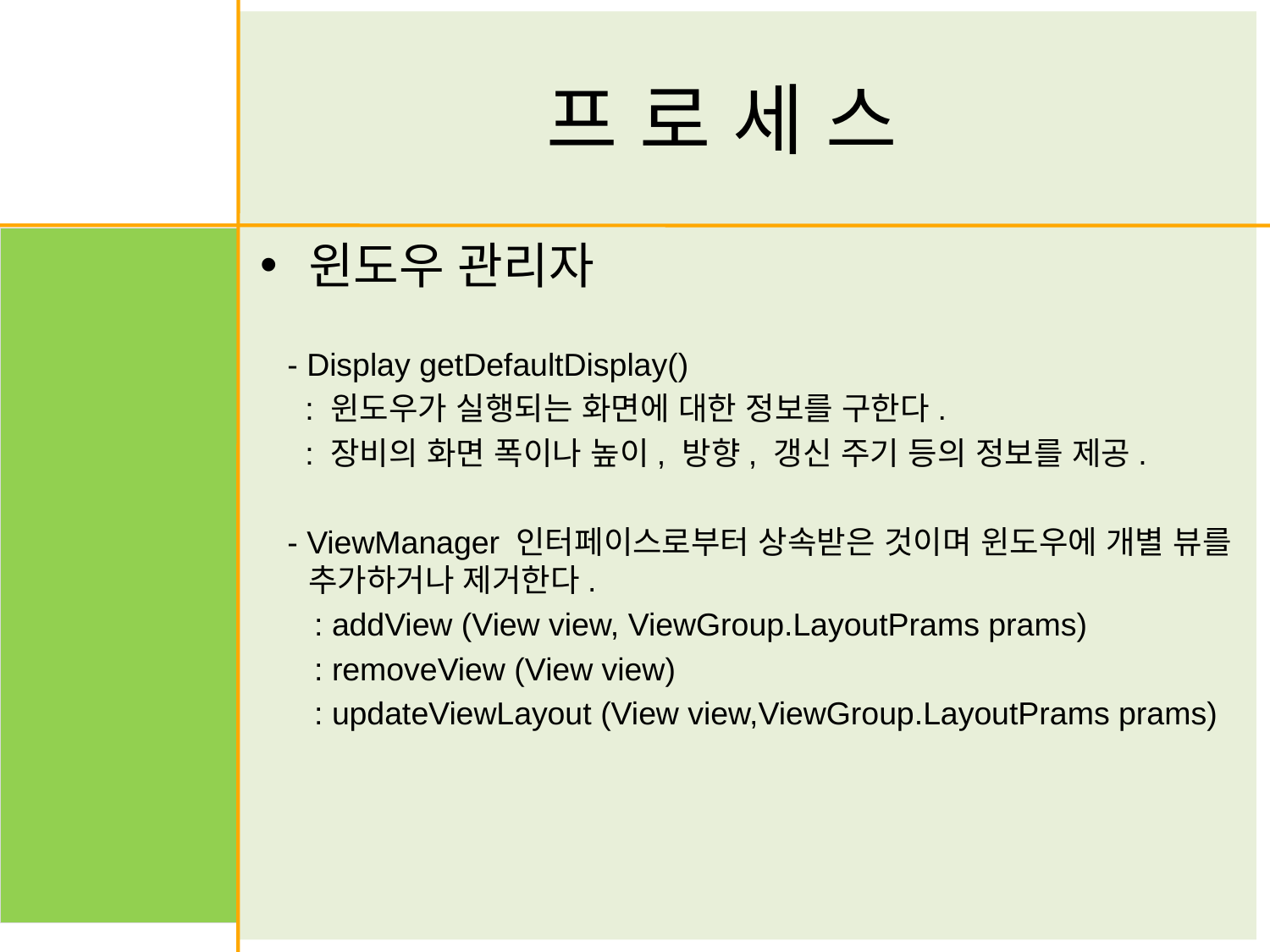

# 프 로 세 스
윈도우 관리자

   - Display getDefaultDisplay()
     : 윈도우가 실행되는 화면에 대한 정보를 구한다.
     : 장비의 화면 폭이나 높이, 방향, 갱신 주기 등의 정보를 제공.

   - ViewManager 인터페이스로부터 상속받은 것이며 윈도우에 개별 뷰를 추가하거나 제거한다.
      : addView (View view, ViewGroup.LayoutPrams prams)
      : removeView (View view)
      : updateViewLayout (View view,ViewGroup.LayoutPrams prams)